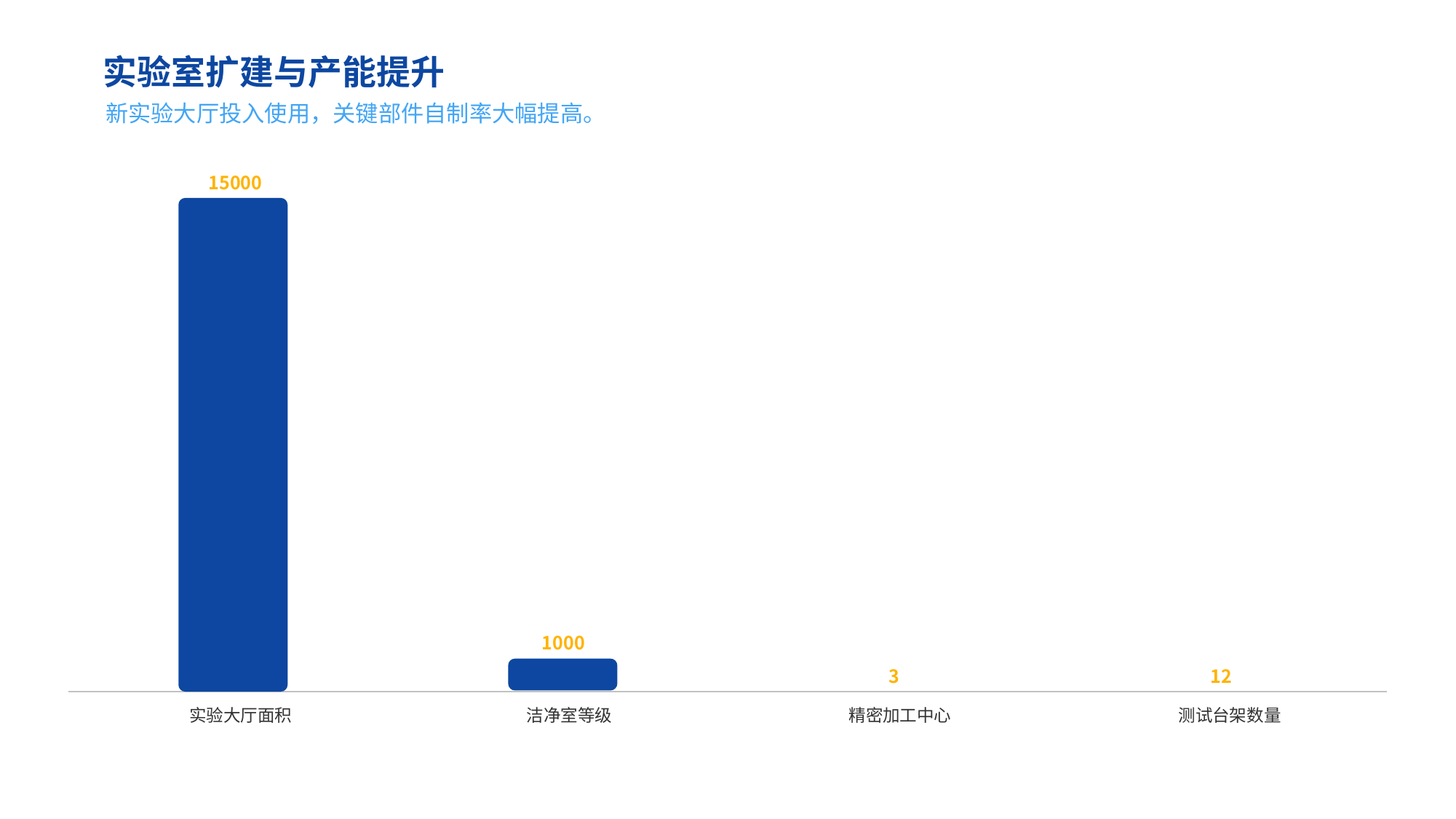

实验室扩建与产能提升
新实验大厅投入使用，关键部件自制率大幅提高。
15000

1000

3
12

实验大厅面积
洁净室等级
精密加工中心
测试台架数量